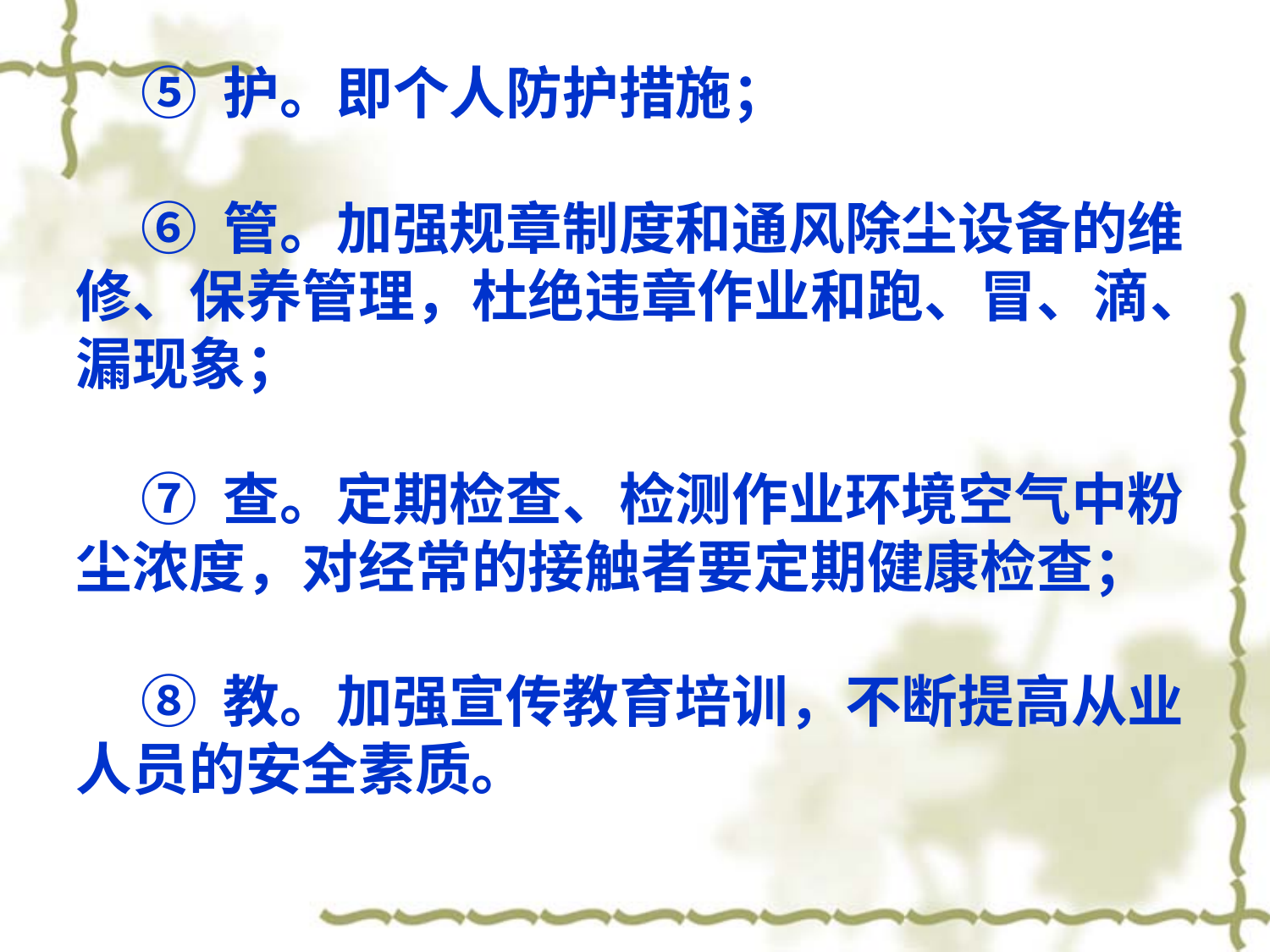

⑤ 护。即个人防护措施；

     ⑥ 管。加强规章制度和通风除尘设备的维修、保养管理，杜绝违章作业和跑、冒、滴、漏现象；

     ⑦ 查。定期检查、检测作业环境空气中粉尘浓度，对经常的接触者要定期健康检查；

     ⑧ 教。加强宣传教育培训，不断提高从业人员的安全素质。
90